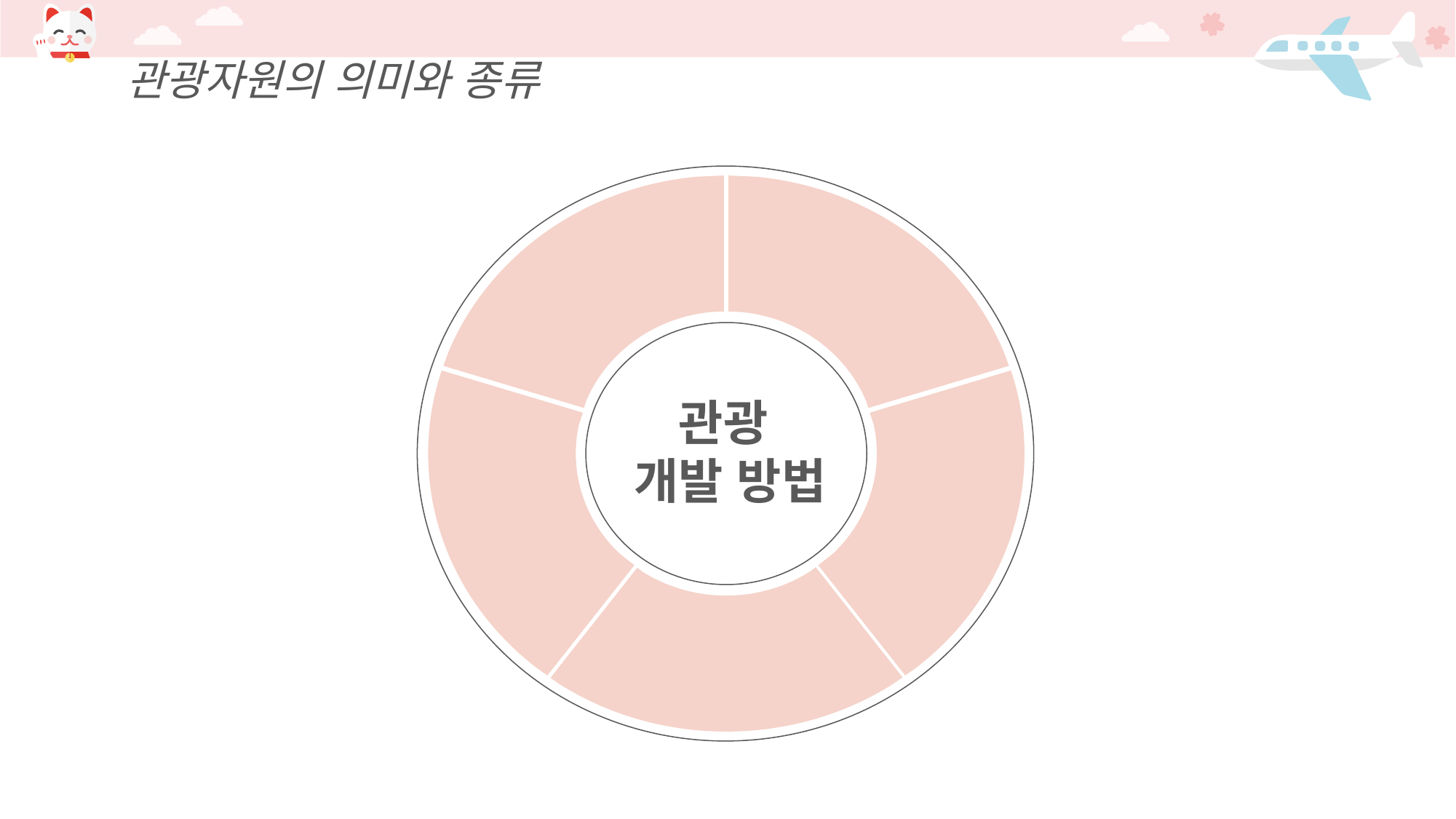

관광자원의 의미와 종류

교통 수단
건설

숙박 시설
건설

관광
개발 방법

제반
부대시설
건설

광고 및
선전

관광 자원의
조성 및 정비